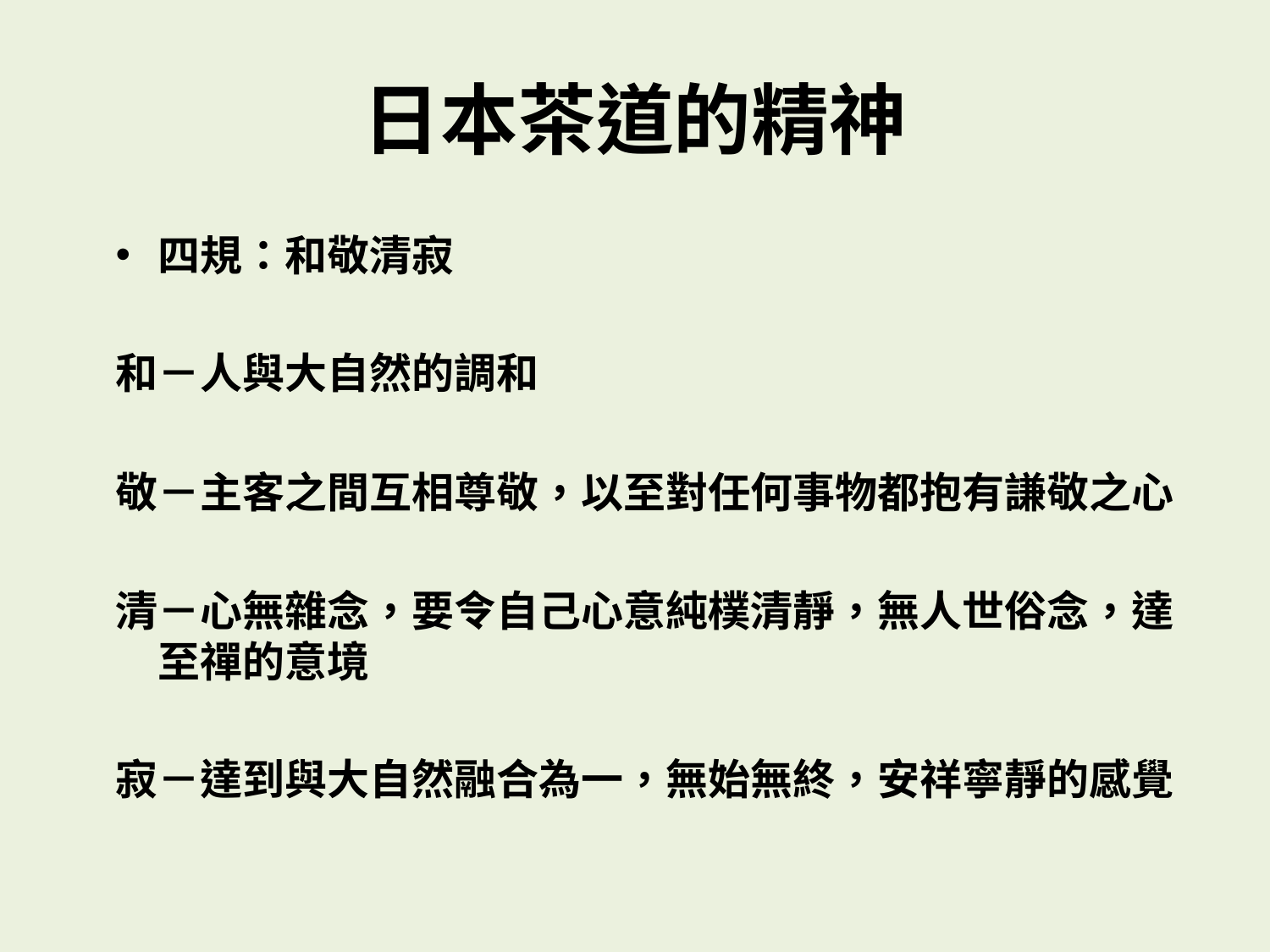

# 日本茶道的精神
四規：和敬清寂

和－人與大自然的調和

敬－主客之間互相尊敬，以至對任何事物都抱有謙敬之心

清－心無雜念，要令自己心意純樸清靜，無人世俗念，達至禪的意境

寂－達到與大自然融合為一，無始無終，安祥寧靜的感覺